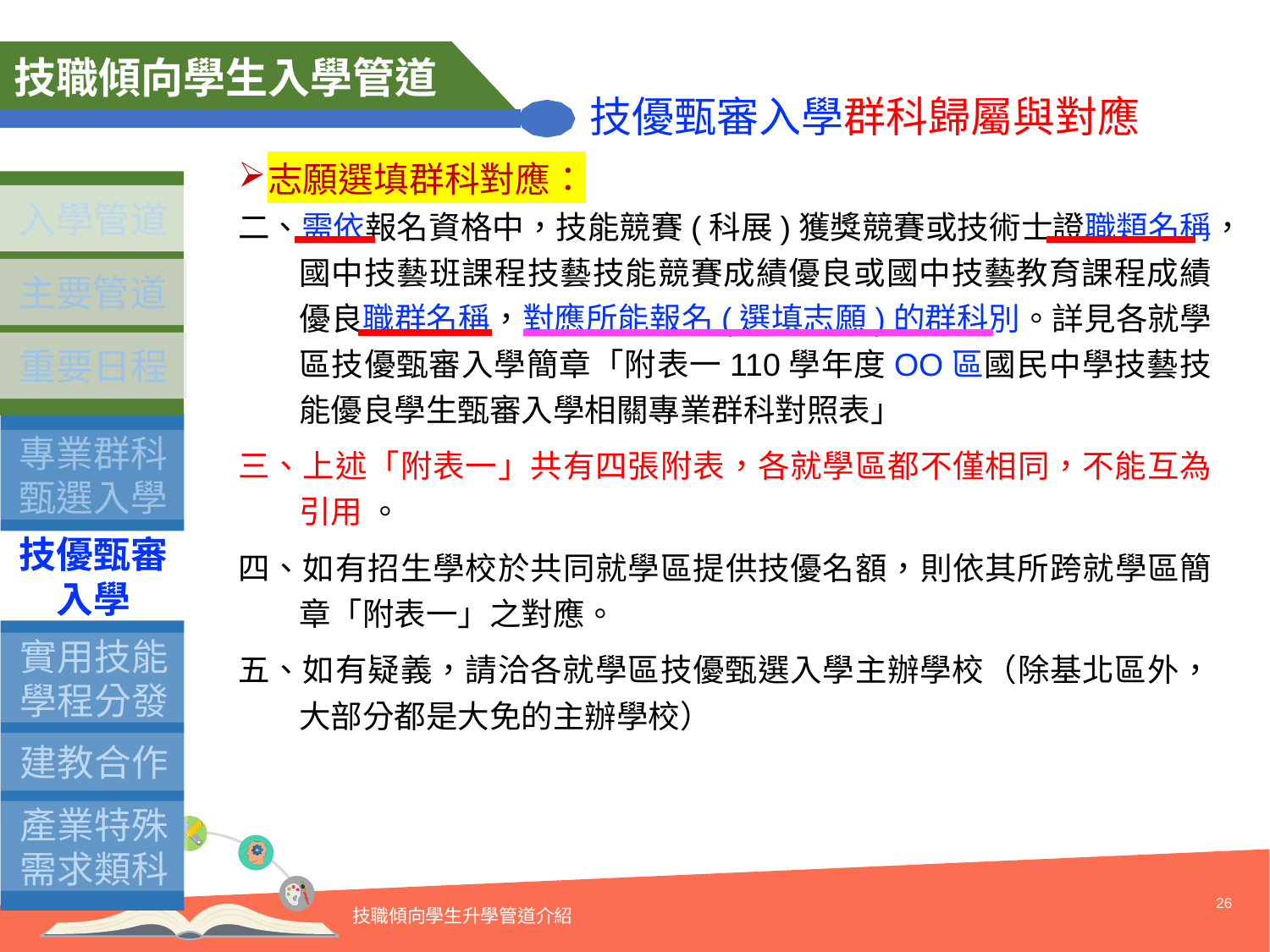

技職傾向學生入學管道

技優甄審入學群科歸屬與對應
志願選填群科對應：
二、需依報名資格中，技能競賽(科展)獲獎競賽或技術士證職類名稱，國中技藝班課程技藝技能競賽成績優良或國中技藝教育課程成績優良職群名稱，對應所能報名(選填志願)的群科別。詳見各就學區技優甄審入學簡章「附表一110學年度OO區國民中學技藝技能優良學生甄審入學相關專業群科對照表」
三、上述「附表一」共有四張附表，各就學區都不僅相同，不能互為引用 。
四、如有招生學校於共同就學區提供技優名額，則依其所跨就學區簡章「附表一」之對應。
五、如有疑義，請洽各就學區技優甄選入學主辦學校（除基北區外，大部分都是大免的主辦學校）

入學管道
主要管道
重要日程

專業群科
甄選入學
技優甄審入學
實用技能學程分發
建教合作
產業特殊需求類科
26